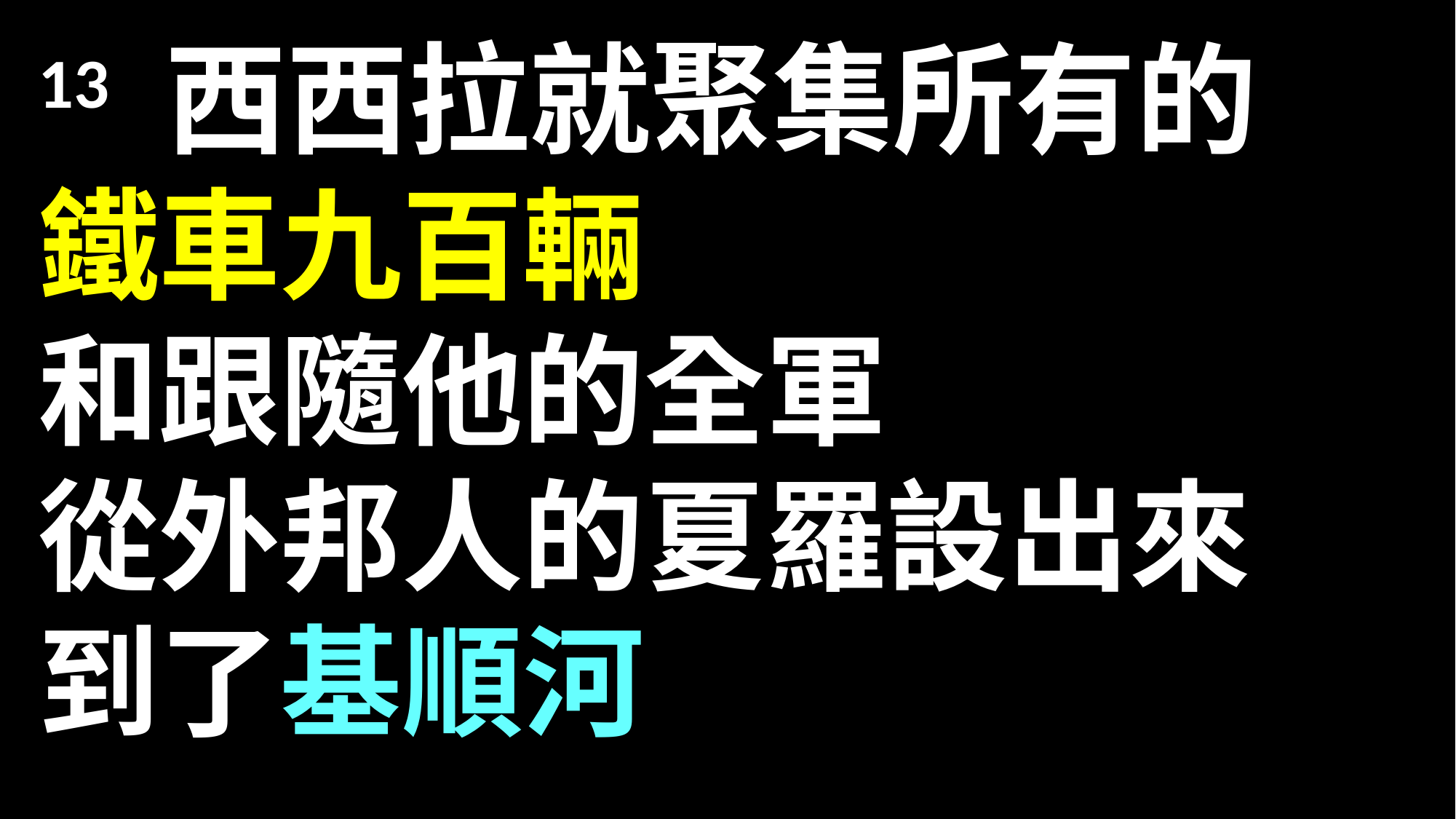

13 西西拉就聚集所有的
鐵車九百輛
和跟隨他的全軍
從外邦人的夏羅設出來
到了基順河